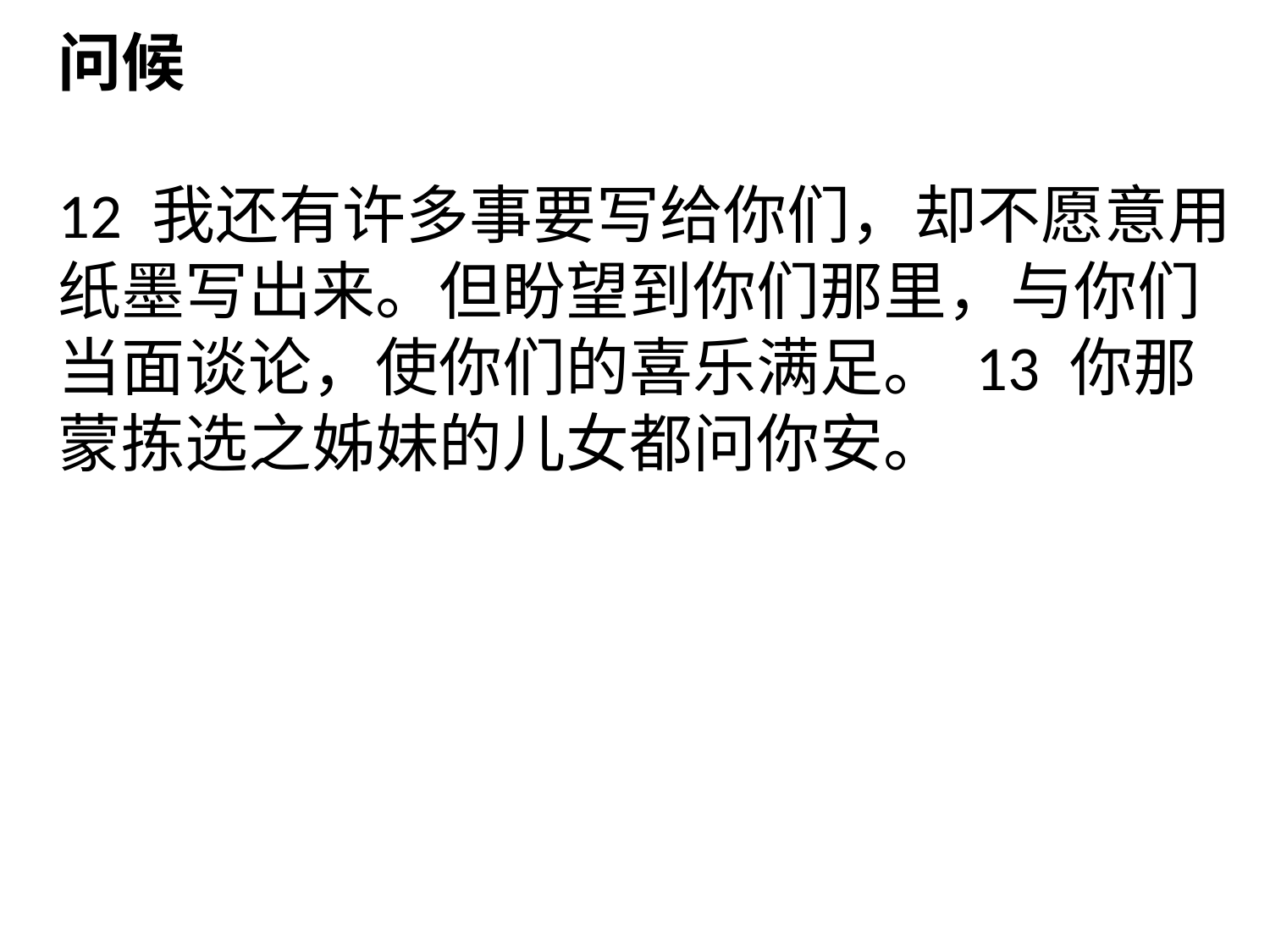

问候

12 我还有许多事要写给你们，却不愿意用纸墨写出来。但盼望到你们那里，与你们当面谈论，使你们的喜乐满足。 13 你那蒙拣选之姊妹的儿女都问你安。